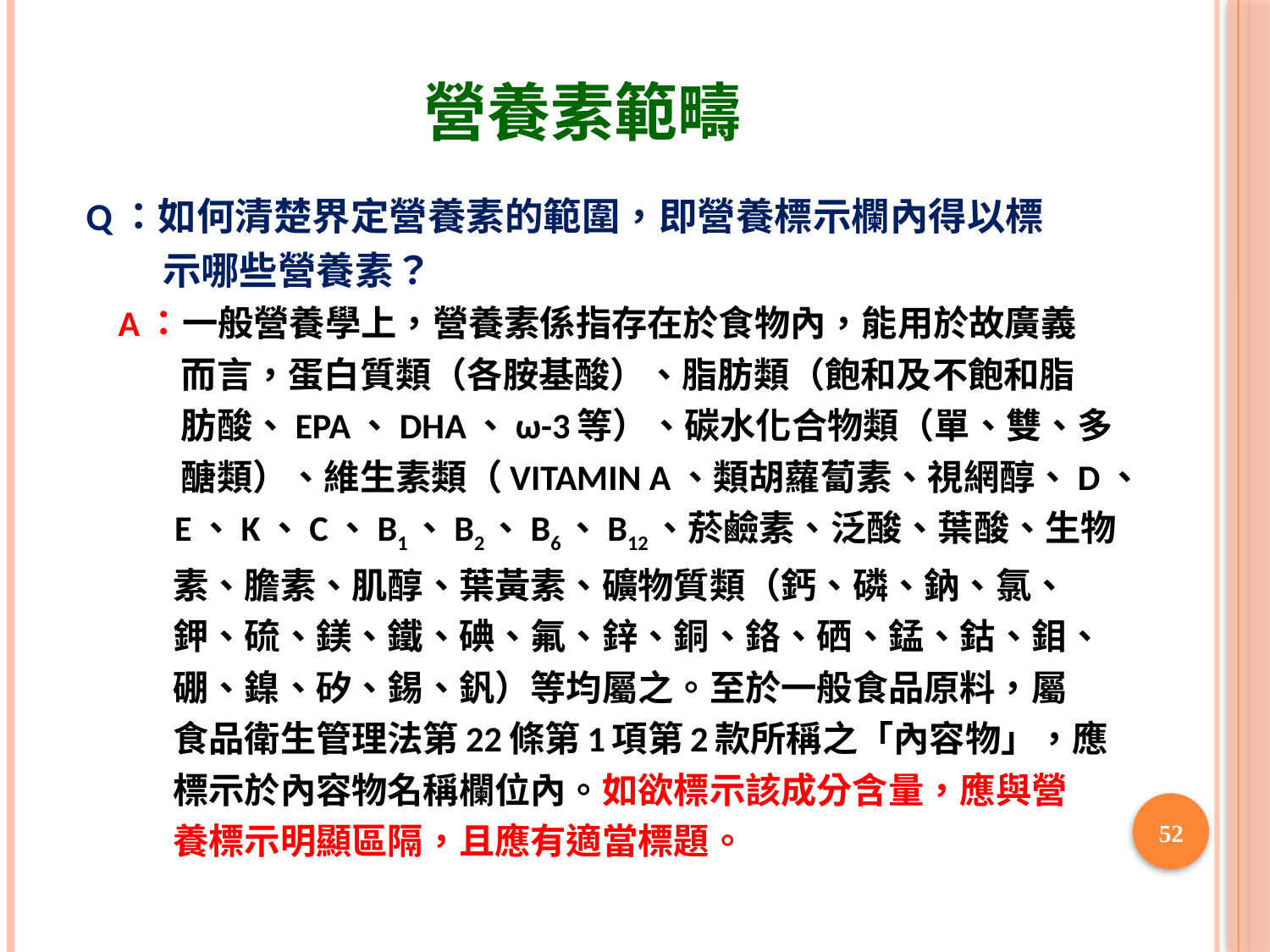

# 營養素範疇
Q：如何清楚界定營養素的範圍，即營養標示欄內得以標
        示哪些營養素？
    A：一般營養學上，營養素係指存在於食物內，能用於故廣義
           而言，蛋白質類（各胺基酸）、脂肪類（飽和及不飽和脂
           肪酸、EPA、DHA、ω-3等）、碳水化合物類（單、雙、多
           醣類）、維生素類（VITAMIN A、類胡蘿蔔素、視網醇、D、
           E、K、C、B1、B2、B6、B12、菸鹼素、泛酸、葉酸、生物
          素、膽素、肌醇、葉黃素、礦物質類（鈣、磷、鈉、氯、
          鉀、硫、鎂、鐵、碘、氟、鋅、銅、鉻、硒、錳、鈷、鉬、
          硼、鎳、矽、錫、釩）等均屬之。至於一般食品原料，屬
          食品衛生管理法第22條第1項第2款所稱之「內容物」，應
          標示於內容物名稱欄位內。如欲標示該成分含量，應與營
          養標示明顯區隔，且應有適當標題。
52